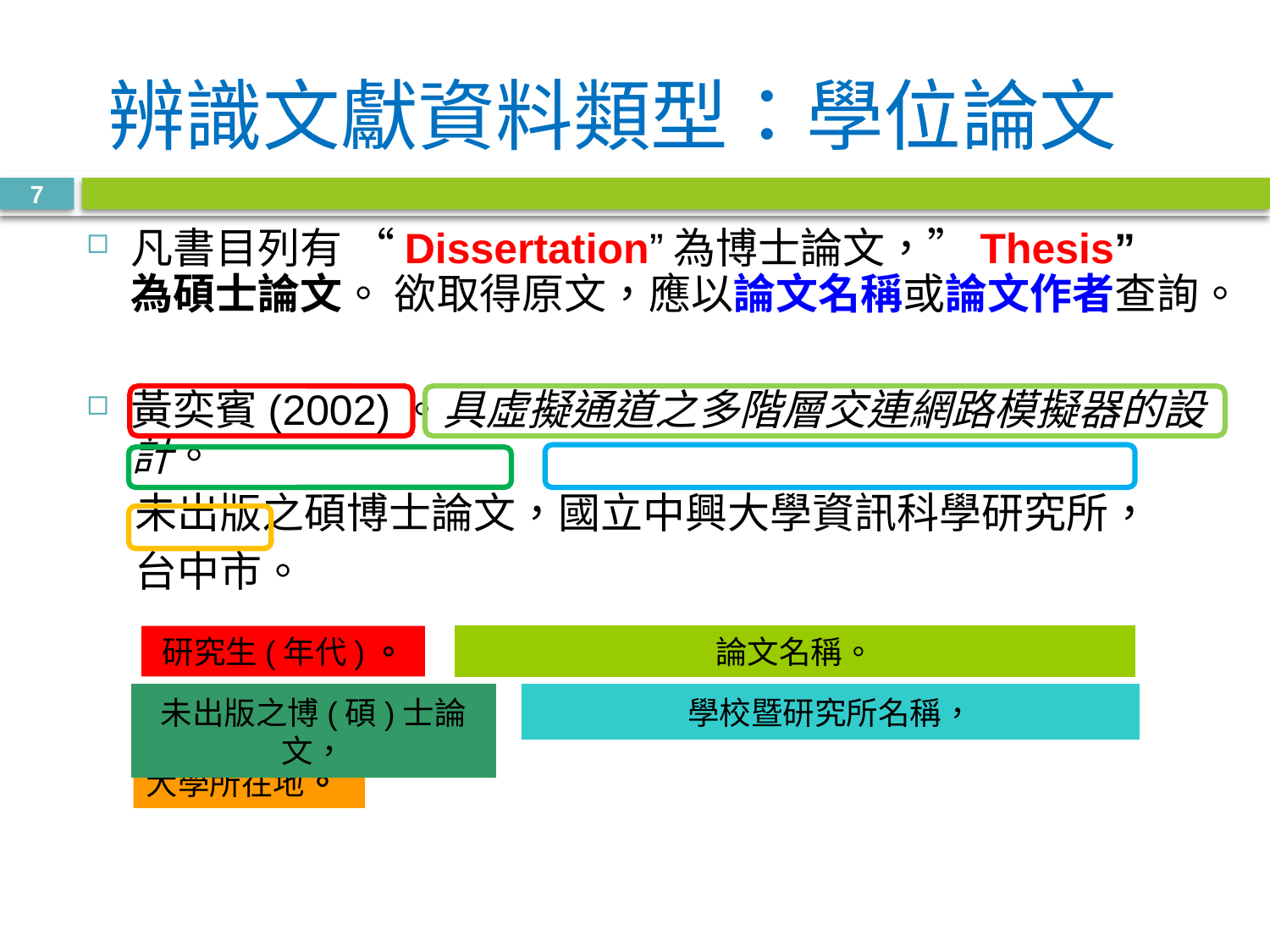

辨識文獻資料類型：學位論文
7
凡書目列有 “Dissertation”為博士論文，”Thesis”    為碩士論文。 欲取得原文，應以論文名稱或論文作者查詢。

黃奕賓(2002)。具虛擬通道之多階層交連網路模擬器的設計。
    未出版之碩博士論文，國立中興大學資訊科學研究所，
    台中市。

研究生(年代)。
論文名稱。
未出版之博(碩)士論文，
學校暨研究所名稱，
大學所在地。